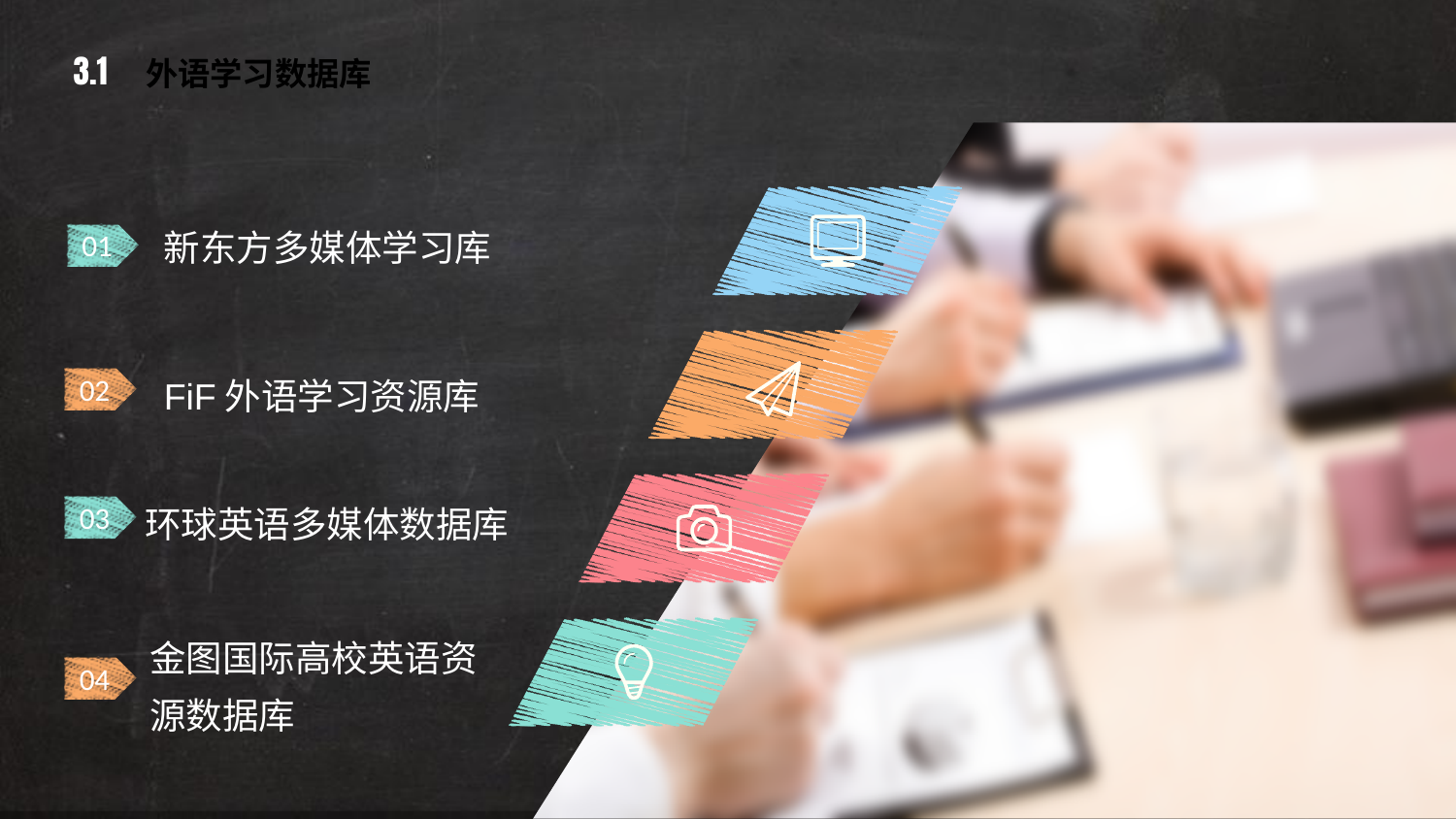

3.1
外语学习数据库

新东方多媒体学习库
01

FiF外语学习资源库
02

环球英语多媒体数据库
03

金图国际高校英语资源数据库
04